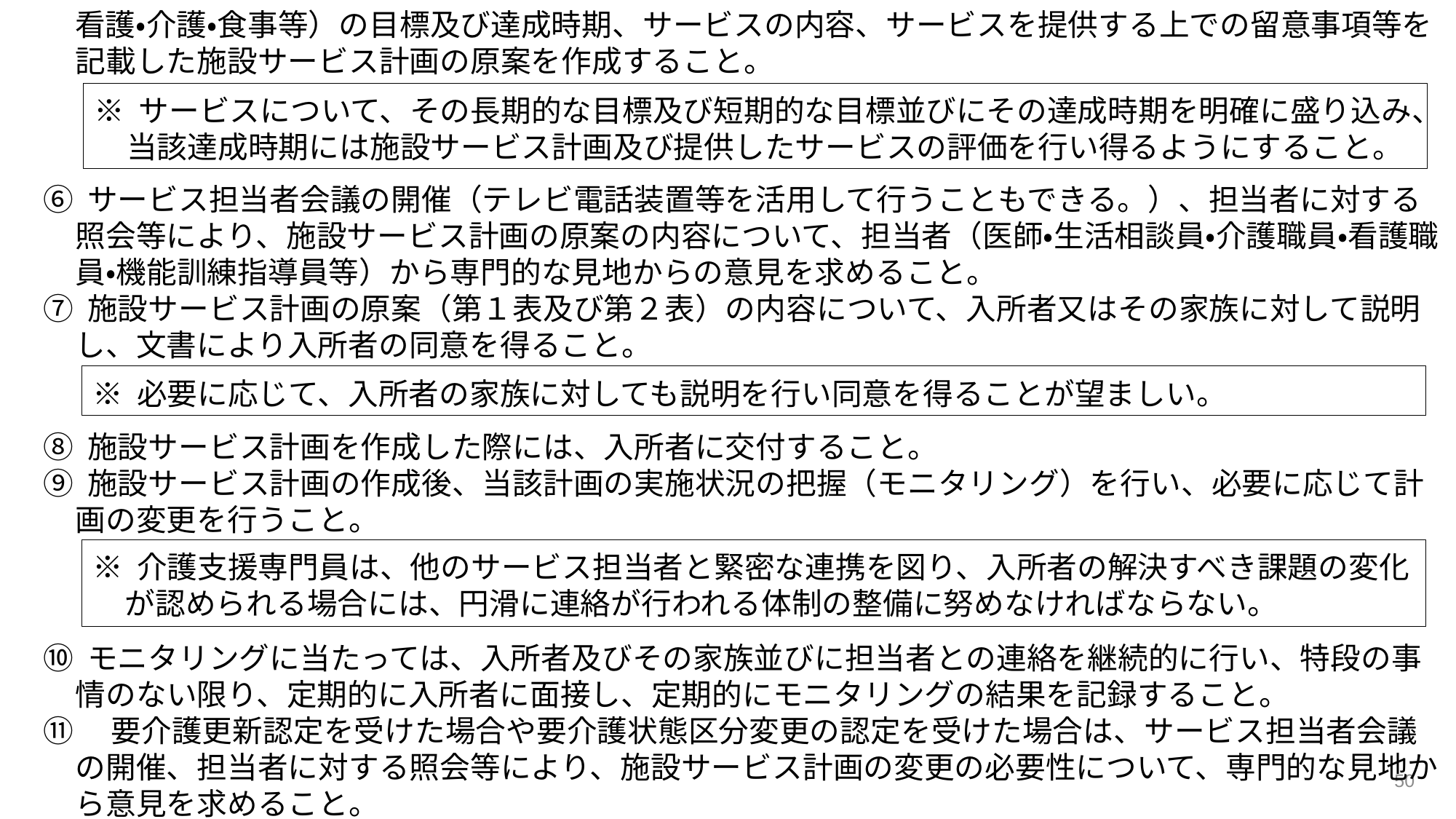

看護・介護・食事等）の目標及び達成時期、サービスの内容、サービスを提供する上での留意事項等を記載した施設サービス計画の原案を作成すること。

⑥ サービス担当者会議の開催（テレビ電話装置等を活用して行うこともできる。）、担当者に対する照会等により、施設サービス計画の原案の内容について、担当者（医師・生活相談員・介護職員・看護職員・機能訓練指導員等）から専門的な見地からの意見を求めること。
⑦ 施設サービス計画の原案（第１表及び第２表）の内容について、入所者又はその家族に対して説明し、文書により入所者の同意を得ること。

⑧ 施設サービス計画を作成した際には、入所者に交付すること。
⑨ 施設サービス計画の作成後、当該計画の実施状況の把握（モニタリング）を行い、必要に応じて計画の変更を行うこと。

⑩ モニタリングに当たっては、入所者及びその家族並びに担当者との連絡を継続的に行い、特段の事情のない限り、定期的に入所者に面接し、定期的にモニタリングの結果を記録すること。
⑪　要介護更新認定を受けた場合や要介護状態区分変更の認定を受けた場合は、サービス担当者会議の開催、担当者に対する照会等により、施設サービス計画の変更の必要性について、専門的な見地から意見を求めること。

※ サービスについて、その長期的な目標及び短期的な目標並びにその達成時期を明確に盛り込み、当該達成時期には施設サービス計画及び提供したサービスの評価を行い得るようにすること。
※ 必要に応じて、入所者の家族に対しても説明を行い同意を得ることが望ましい。
※ 介護支援専門員は、他のサービス担当者と緊密な連携を図り、入所者の解決すべき課題の変化が認められる場合には、円滑に連絡が行われる体制の整備に努めなければならない。
50